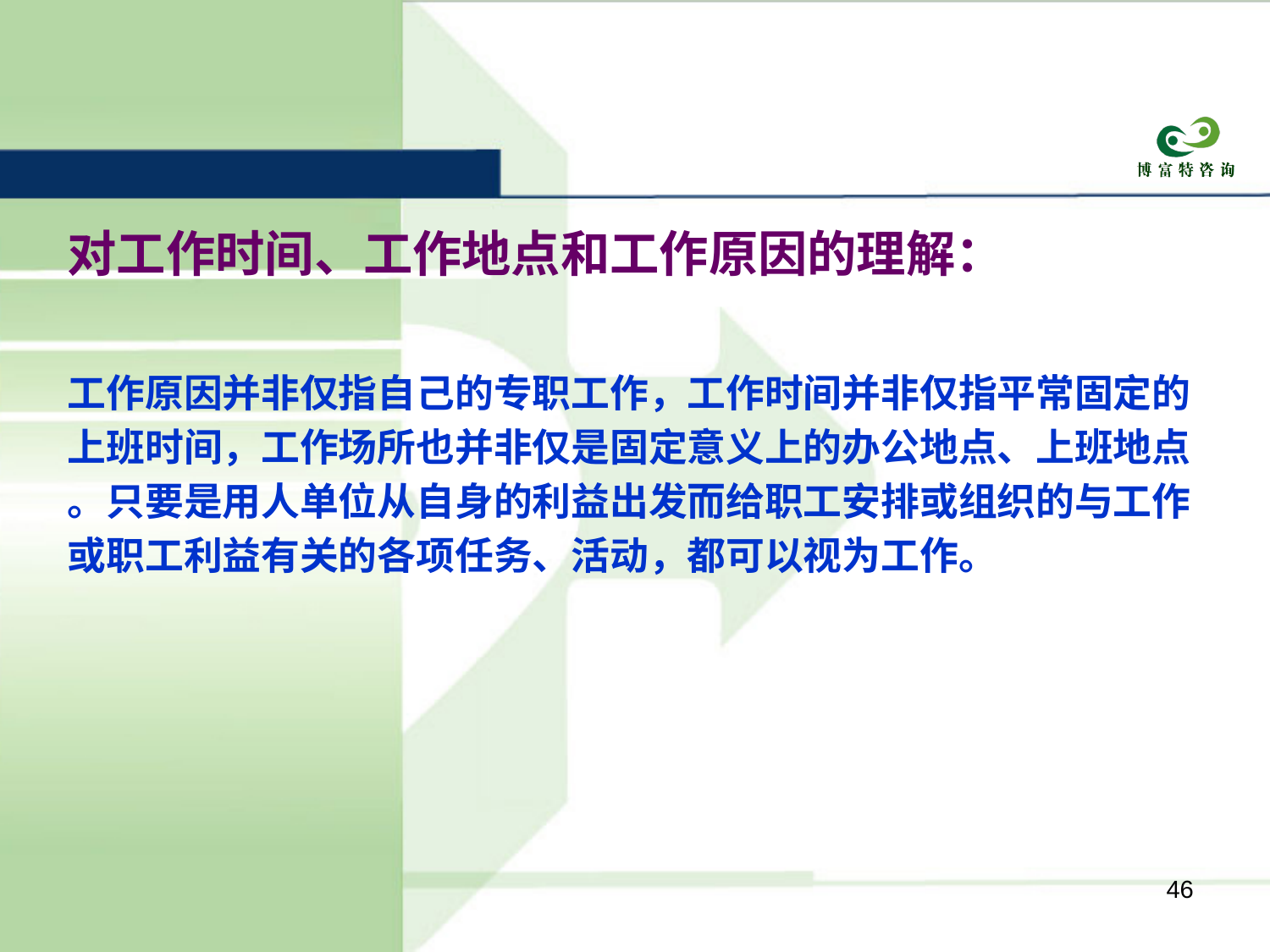

对工作时间、工作地点和工作原因的理解：

工作原因并非仅指自己的专职工作，工作时间并非仅指平常固定的
上班时间，工作场所也并非仅是固定意义上的办公地点、上班地点
。只要是用人单位从自身的利益出发而给职工安排或组织的与工作
或职工利益有关的各项任务、活动，都可以视为工作。
46